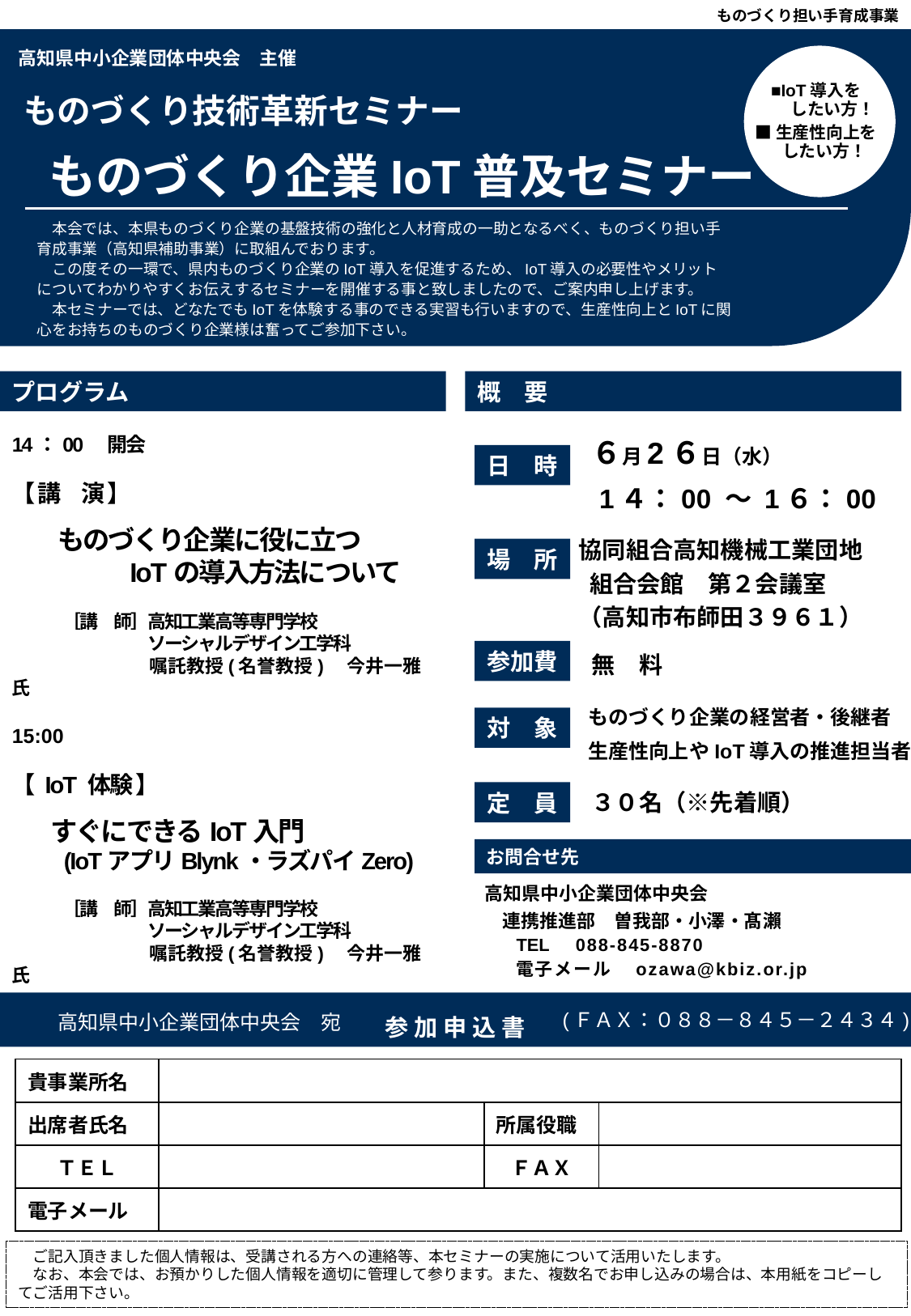

ものづくり担い手育成事業

高知県中小企業団体中央会　主催

■IoT導入を
　　したい方！
■生産性向上を
　したい方！
ものづくり技術革新セミナー
 ものづくり企業IoT普及セミナー
　本会では、本県ものづくり企業の基盤技術の強化と人材育成の一助となるべく、ものづくり担い手育成事業（高知県補助事業）に取組んでおります。
　この度その一環で、県内ものづくり企業のIoT導入を促進するため、IoT導入の必要性やメリットについてわかりやすくお伝えするセミナーを開催する事と致しましたので、ご案内申し上げます。
　本セミナーでは、どなたでもIoTを体験する事のできる実習も行いますので、生産性向上とIoTに関心をお持ちのものづくり企業様は奮ってご参加下さい。
プログラム
概　要
14：00　開会

【 講　演 】
　　ものづくり企業に役に立つ
                    IoTの導入方法について
　　　［講　師］高知工業高等専門学校
　　　　　　　　ソーシャルデザイン工学科
　　　　　　　　嘱託教授(名誉教授)　今井一雅 氏
15:00

【 IoT 体験 】
　　すぐにできるIoT入門
          (IoTアプリBlynk・ラズパイZero)
　　　［講　師］高知工業高等専門学校
　　　　　　　　ソーシャルデザイン工学科
　　　　　　　　嘱託教授(名誉教授)　今井一雅 氏
16：00　閉会
６月2６日（水）
日　時
1４：00 ～ 1６：00

協同組合高知機械工業団地
 組合会館　第２会議室
（高知市布師田３９６１）
場　所
無　料
参加費
ものづくり企業の経営者・後継者
生産性向上やIoT導入の推進担当者
対　象
定　員
３０名（※先着順）
お問合せ先
高知県中小企業団体中央会
   連携推進部　曽我部・小澤・髙瀨
　TEL　088-845-8870
   電子メール　ozawa@kbiz.or.jp
参 加 申 込 書
(ＦＡＸ：０８８－８４５－２４３４)
高知県中小企業団体中央会　宛
| 貴事業所名 |  |  |  |
| --- | --- | --- | --- |
| 出席者氏名 |  | 所属役職 |  |
| ＴＥＬ |  | ＦＡＸ |  |
| 電子メール |  |  |  |
　ご記入頂きました個人情報は、受講される方への連絡等、本セミナーの実施について活用いたします。
　なお、本会では、お預かりした個人情報を適切に管理して参ります。また、複数名でお申し込みの場合は、本用紙をコピーしてご活用下さい。